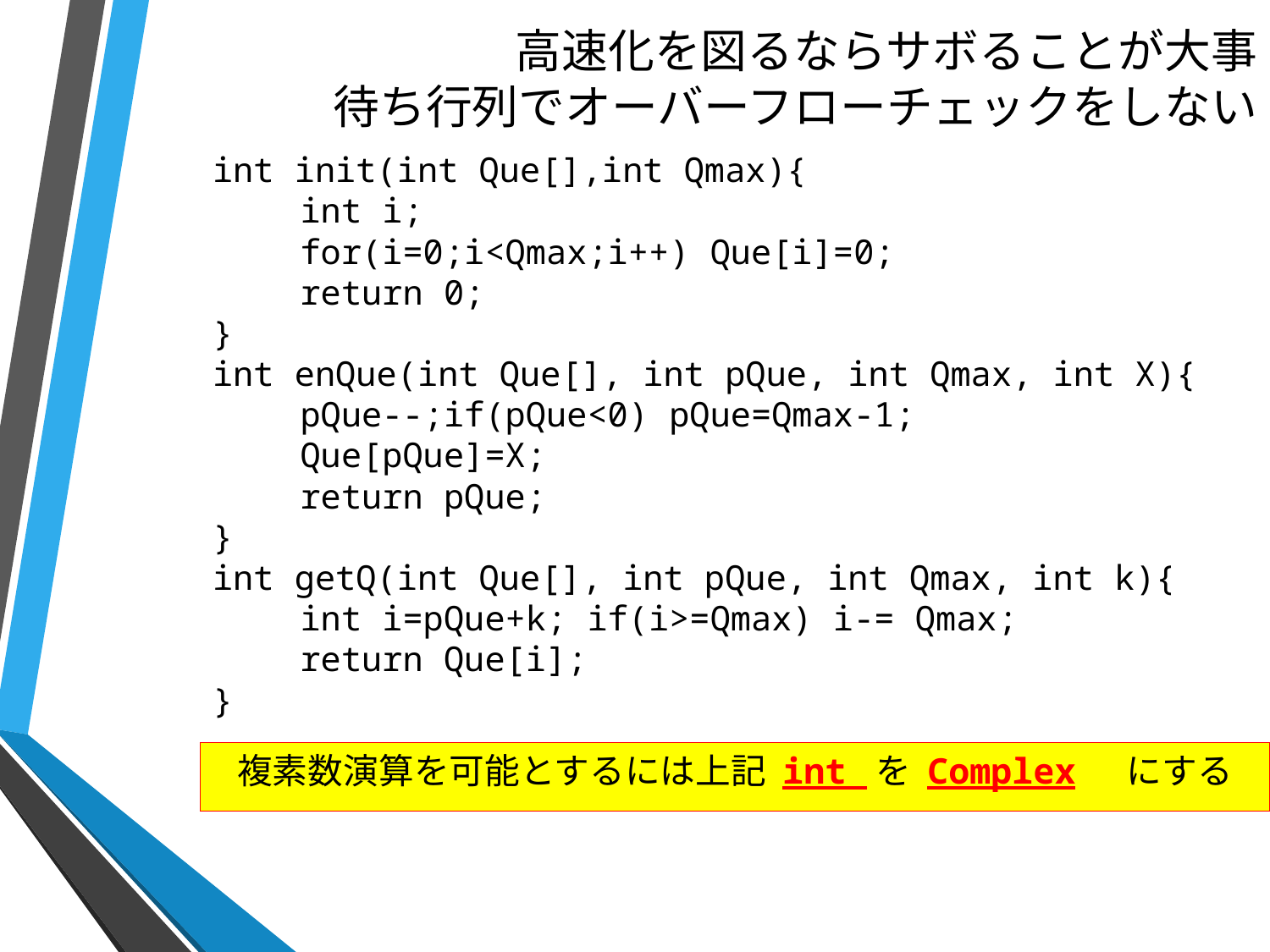

# 高速化を図るならサボることが大事 待ち行列でオーバーフローチェックをしない
int init(int Que[],int Qmax){
	int i;
	for(i=0;i<Qmax;i++) Que[i]=0;
	return 0;
}
int enQue(int Que[], int pQue, int Qmax, int X){
	pQue--;if(pQue<0) pQue=Qmax-1;
	Que[pQue]=X;
	return pQue;
}
int getQ(int Que[], int pQue, int Qmax, int k){
	int i=pQue+k; if(i>=Qmax) i-= Qmax;
	return Que[i];
}
複素数演算を可能とするには上記 int を Complex	にする